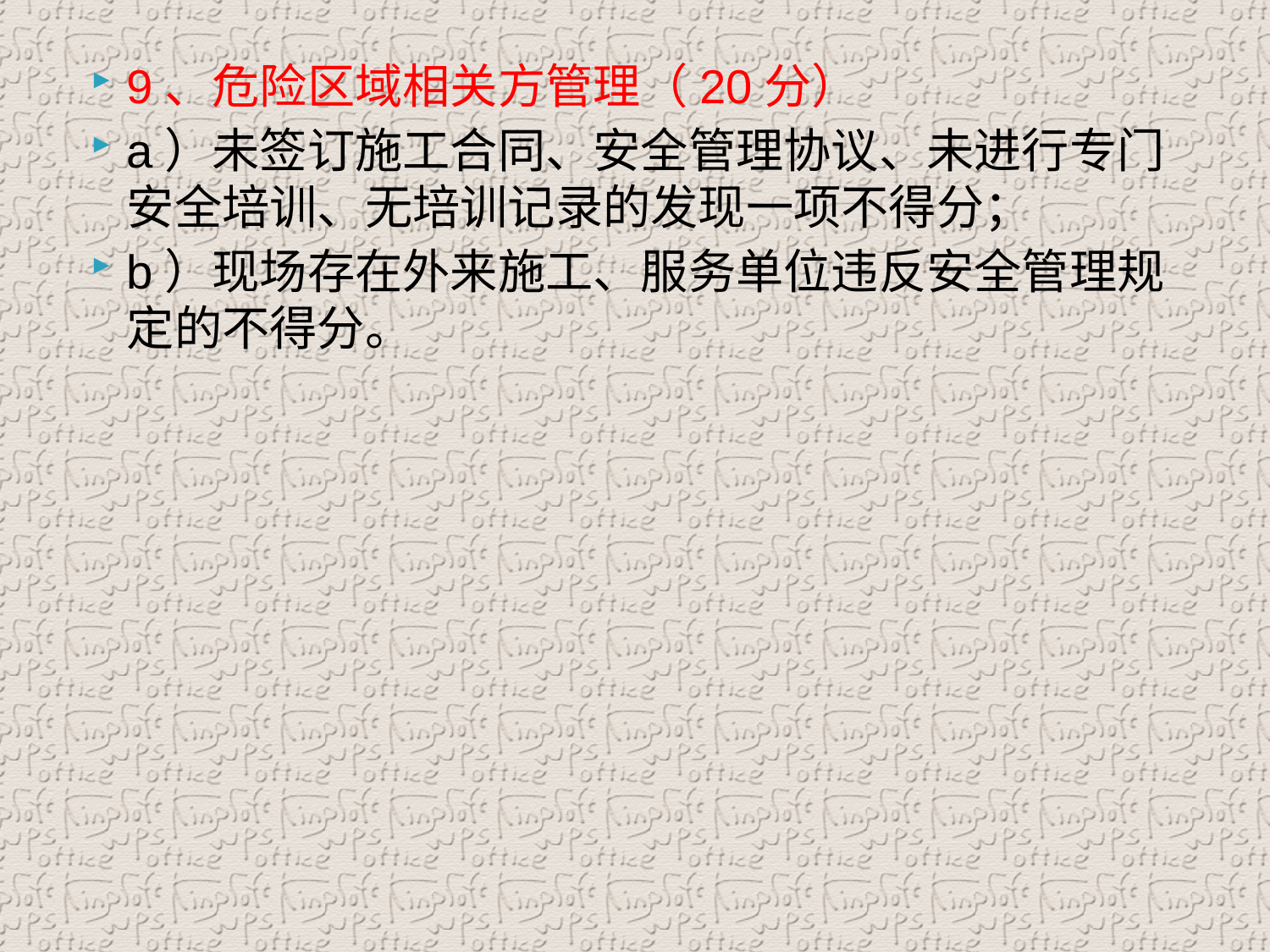

9、危险区域相关方管理（20分）
a）未签订施工合同、安全管理协议、未进行专门安全培训、无培训记录的发现一项不得分；
b）现场存在外来施工、服务单位违反安全管理规定的不得分。